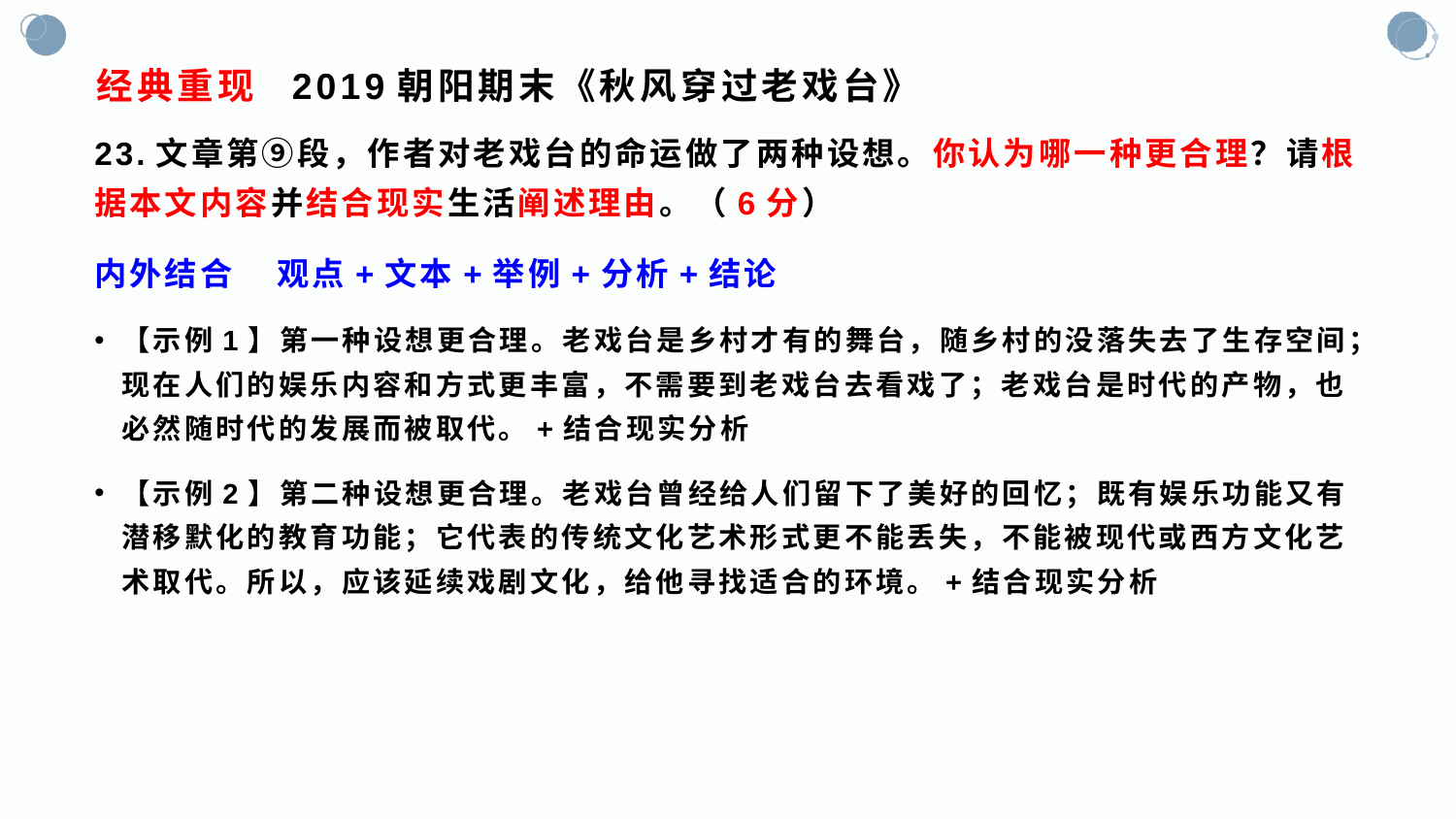

# 经典重现  2019朝阳期末《秋风穿过老戏台》
23.文章第⑨段，作者对老戏台的命运做了两种设想。你认为哪一种更合理？请根据本文内容并结合现实生活阐述理由。（6分）
内外结合    观点+文本+举例+分析+结论
【示例1】第一种设想更合理。老戏台是乡村才有的舞台，随乡村的没落失去了生存空间；现在人们的娱乐内容和方式更丰富，不需要到老戏台去看戏了；老戏台是时代的产物，也必然随时代的发展而被取代。+结合现实分析
【示例2】第二种设想更合理。老戏台曾经给人们留下了美好的回忆；既有娱乐功能又有潜移默化的教育功能；它代表的传统文化艺术形式更不能丢失，不能被现代或西方文化艺术取代。所以，应该延续戏剧文化，给他寻找适合的环境。+结合现实分析